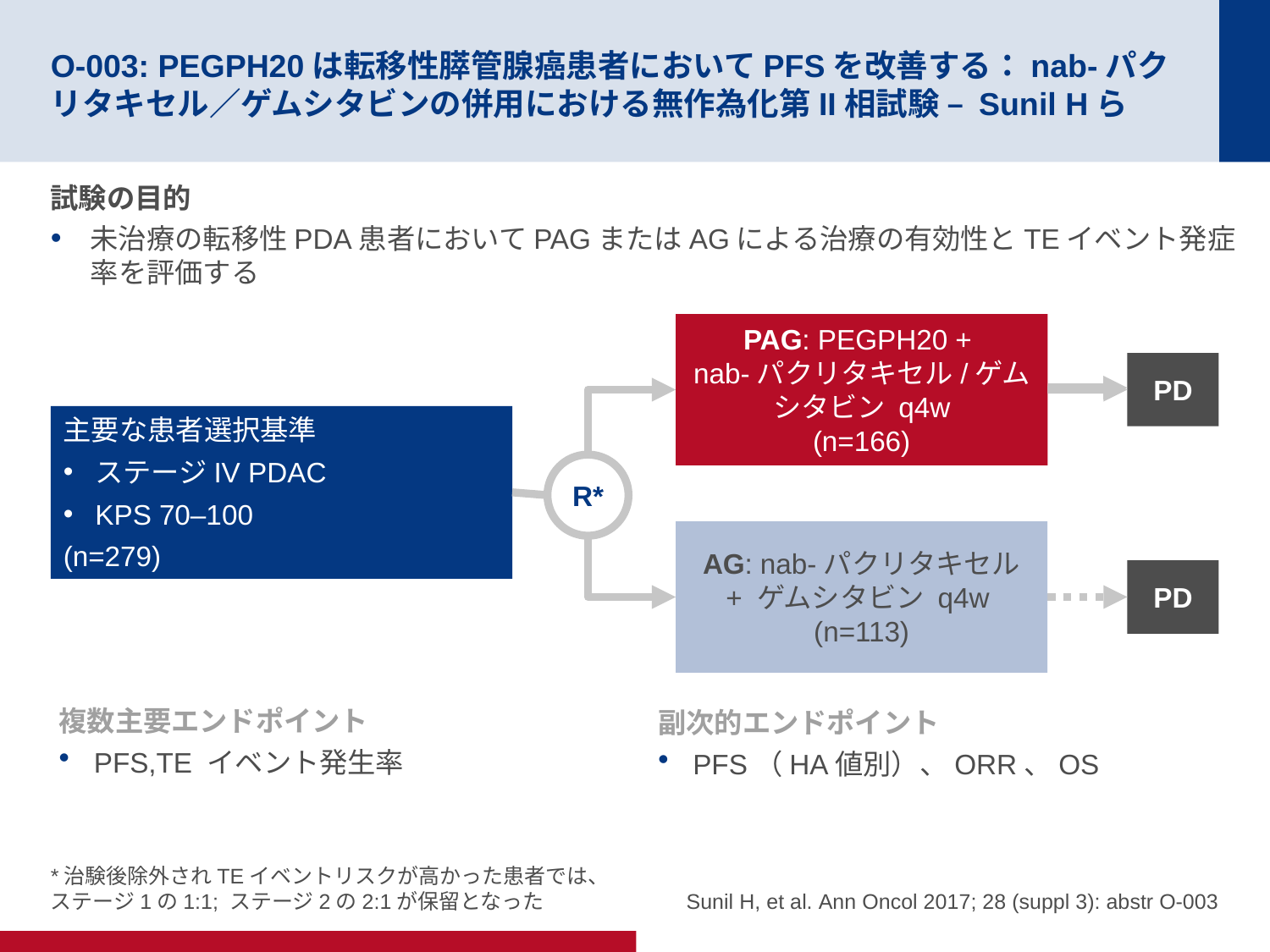

# O-003: PEGPH20は転移性膵管腺癌患者においてPFSを改善する：nab-パクリタキセル／ゲムシタビンの併用における無作為化第II相試験 – Sunil Hら
試験の目的
未治療の転移性PDA患者においてPAGまたはAGによる治療の有効性とTEイベント発症率を評価する
PAG: PEGPH20 +
nab-パクリタキセル/ゲムシタビン q4w
(n=166)
PD
主要な患者選択基準
ステージIV PDAC
KPS 70–100
(n=279)
R*
AG: nab-パクリタキセル + ゲムシタビン q4w
(n=113)
PD
複数主要エンドポイント
PFS,TE イベント発生率
副次的エンドポイント
PFS（HA値別）、ORR、OS
*治験後除外されTEイベントリスクが高かった患者では、ステージ1の1:1; ステージ2の2:1が保留となった
Sunil H, et al. Ann Oncol 2017; 28 (suppl 3): abstr O-003
,